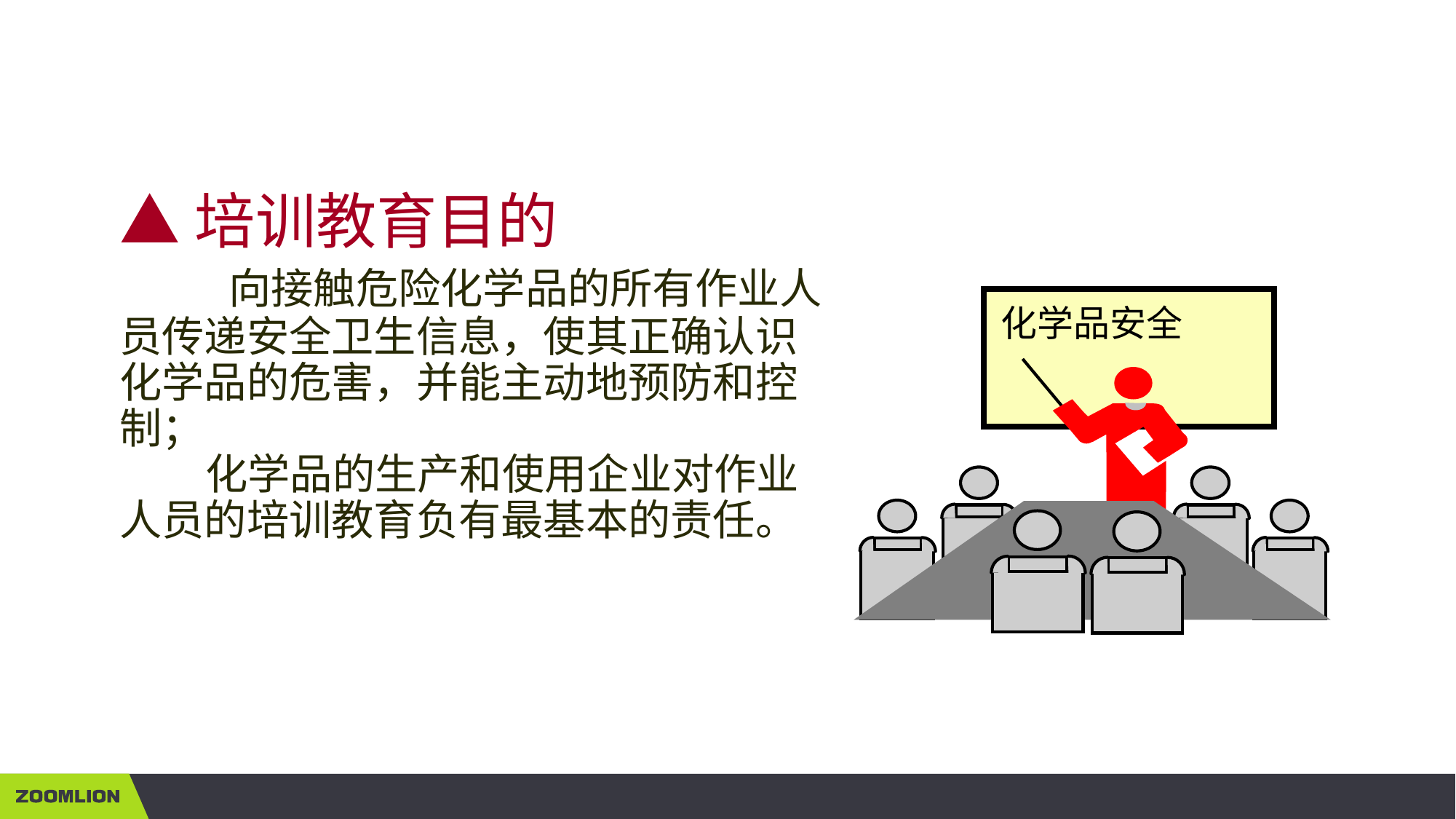

▲培训教育目的
　　向接触危险化学品的所有作业人员传递安全卫生信息，使其正确认识化学品的危害，并能主动地预防和控制；
        化学品的生产和使用企业对作业人员的培训教育负有最基本的责任。

化学品安全